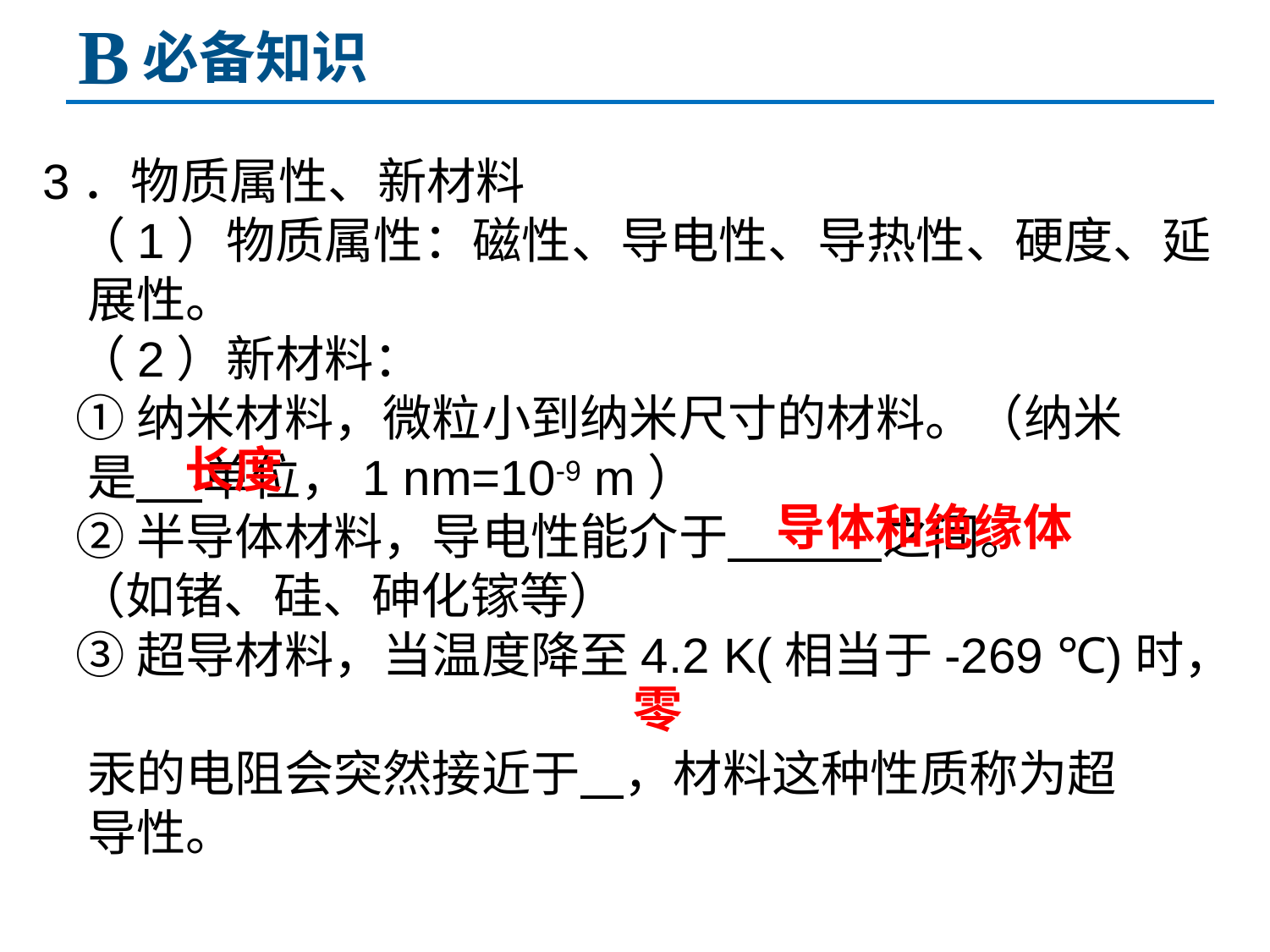

B
必备知识
3．物质属性、新材料
  （1）物质属性：磁性、导电性、导热性、硬度、延
   展性。
  （2）新材料：
   ①纳米材料，微粒小到纳米尺寸的材料。（纳米
   是      单位，1 nm=10-9 m）
   ②半导体材料，导电性能介于              之间。
  （如锗、硅、砷化镓等）
   ③超导材料，当温度降至4.2 K(相当于-269 ℃)时，
   汞的电阻会突然接近于    ，材料这种性质称为超
   导性。
长度
导体和绝缘体
零